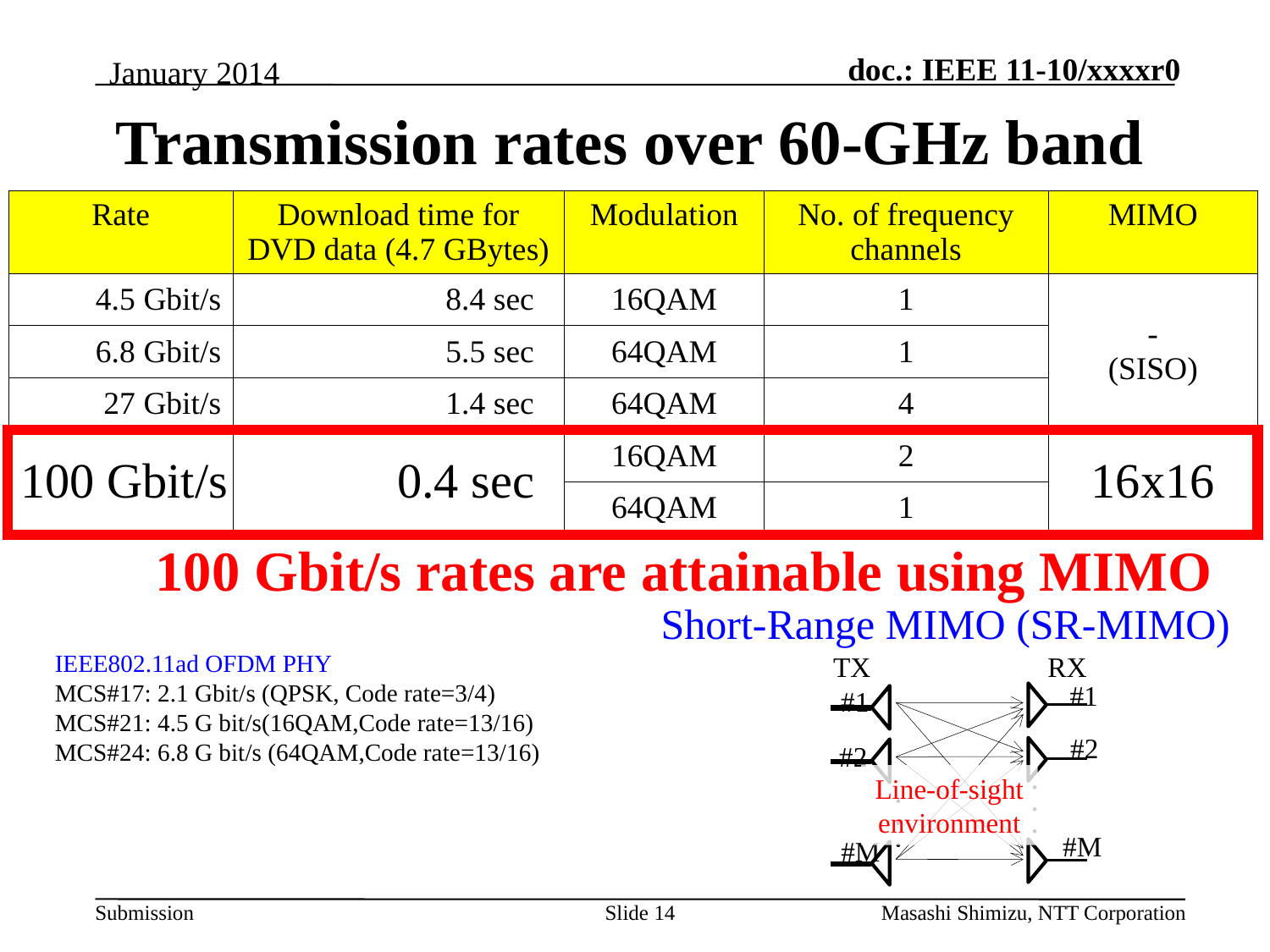

January 2014
Transmission rates over 60-GHz band
| Rate | Download time for DVD data (4.7 GBytes) | Modulation | No. of frequency channels | MIMO |
| --- | --- | --- | --- | --- |
| 4.5 Gbit/s | 8.4 sec | 16QAM | 1 | - (SISO) |
| 6.8 Gbit/s | 5.5 sec | 64QAM | 1 |  |
| 27 Gbit/s | 1.4 sec | 64QAM | 4 |  |
| 100 Gbit/s | 0.4 sec | 16QAM | 2 | 16x16 |
|  |  | 64QAM | 1 |  |

100 Gbit/s rates are attainable using MIMO
Short-Range MIMO (SR-MIMO)
IEEE802.11ad OFDM PHY
MCS#17: 2.1 Gbit/s (QPSK, Code rate=3/4)
MCS#21: 4.5 G bit/s(16QAM,Code rate=13/16)
MCS#24: 6.8 G bit/s (64QAM,Code rate=13/16)
TX
RX
#1
#1

#2
#2

Line-of-sight
environment
・
・
・
・
・
・
#M
#M

Slide 14
Masashi Shimizu, NTT Corporation